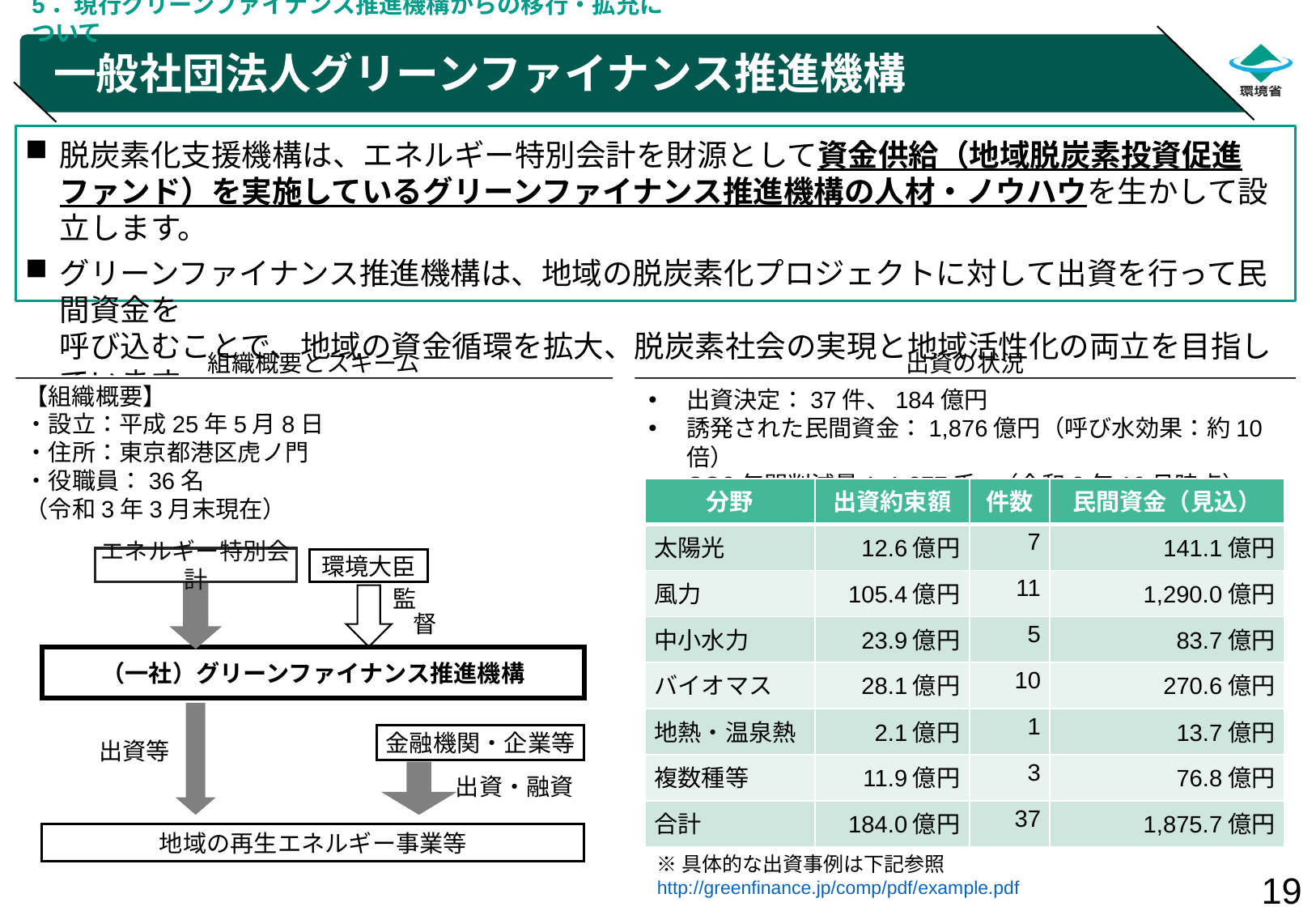

5．現行グリーンファイナンス推進機構からの移行・拡充について
# 一般社団法人グリーンファイナンス推進機構
脱炭素化支援機構は、エネルギー特別会計を財源として資金供給（地域脱炭素投資促進ファンド）を実施しているグリーンファイナンス推進機構の人材・ノウハウを生かして設立します。
グリーンファイナンス推進機構は、地域の脱炭素化プロジェクトに対して出資を行って民間資金を
呼び込むことで、地域の資金循環を拡大、脱炭素社会の実現と地域活性化の両立を目指しています。

組織概要とスキーム

出資の状況

【組織概要】
・設立：平成25年5月8日
・住所：東京都港区虎ノ門
・役職員：36名
（令和3年3月末現在）
出資決定：37件、184億円
誘発された民間資金：1,876億円（呼び水効果：約10倍）
CO2年間削減量：1,277千t（令和3年10月時点）
（一社）グリーンファイナンス推進機構
エネルギー特別会計
| 分野 | 出資約束額 | 件数 | 民間資金（見込） |
| --- | --- | --- | --- |
| 太陽光 | 12.6億円 | 7 | 141.1億円 |
| 風力 | 105.4億円 | 11 | 1,290.0億円 |
| 中小水力 | 23.9億円 | 5 | 83.7億円 |
| バイオマス | 28.1億円 | 10 | 270.6億円 |
| 地熱・温泉熱 | 2.1億円 | 1 | 13.7億円 |
| 複数種等 | 11.9億円 | 3 | 76.8億円 |
| 合計 | 184.0億円 | 37 | 1,875.7億円 |
環境大臣

監督

金融機関・企業等

出資等

出資・融資
地域の再生エネルギー事業等

（年度）
※具体的な出資事例は下記参照　　http://greenfinance.jp/comp/pdf/example.pdf